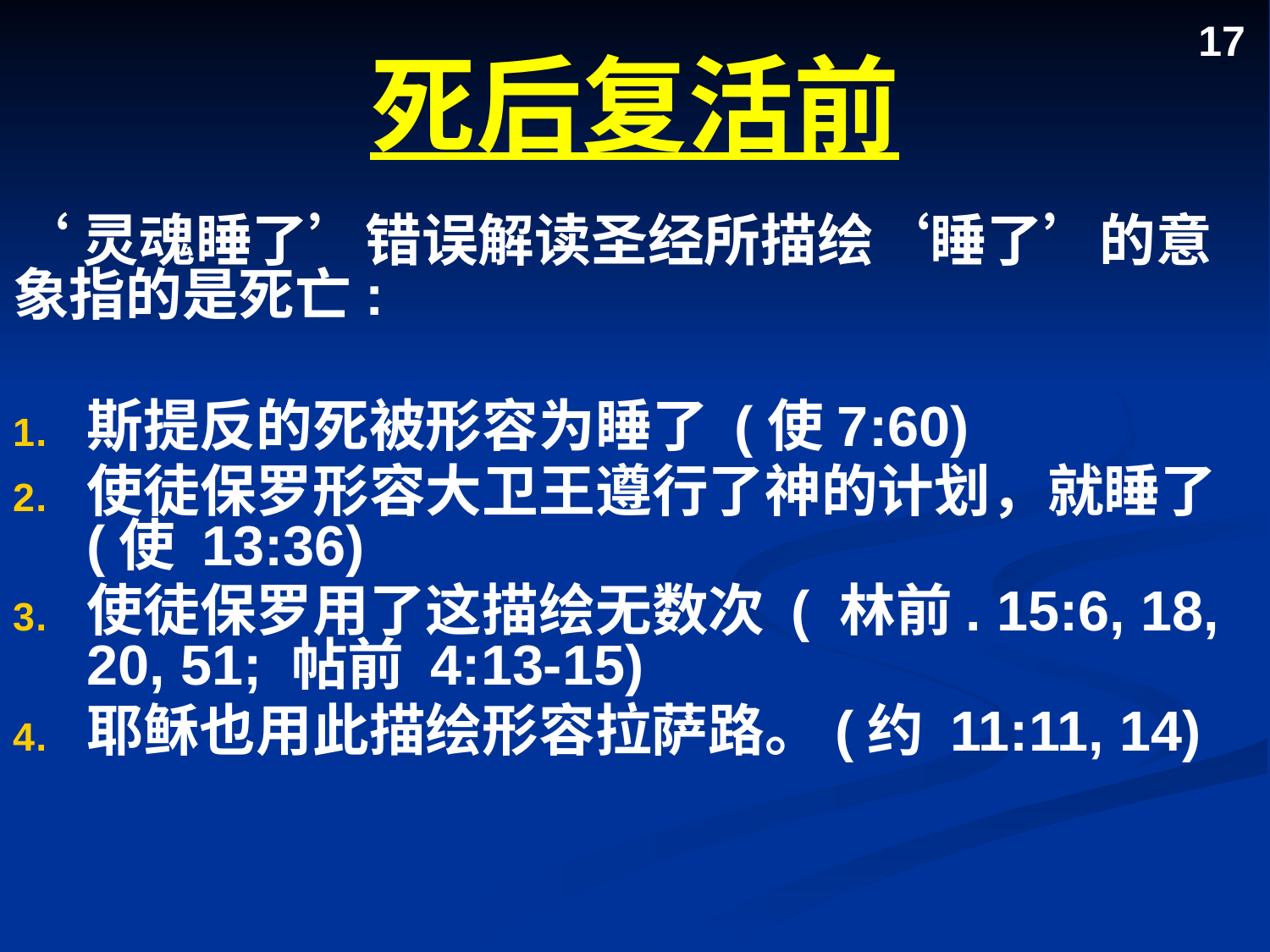

# 死后复活前
17
‘灵魂睡了’错误解读圣经所描绘‘睡了’的意象指的是死亡:

斯提反的死被形容为睡了 (使7:60)
使徒保罗形容大卫王遵行了神的计划，就睡了 (使 13:36)
使徒保罗用了这描绘无数次 ( 林前. 15:6, 18, 20, 51; 帖前 4:13-15)
耶稣也用此描绘形容拉萨路。(约 11:11, 14)